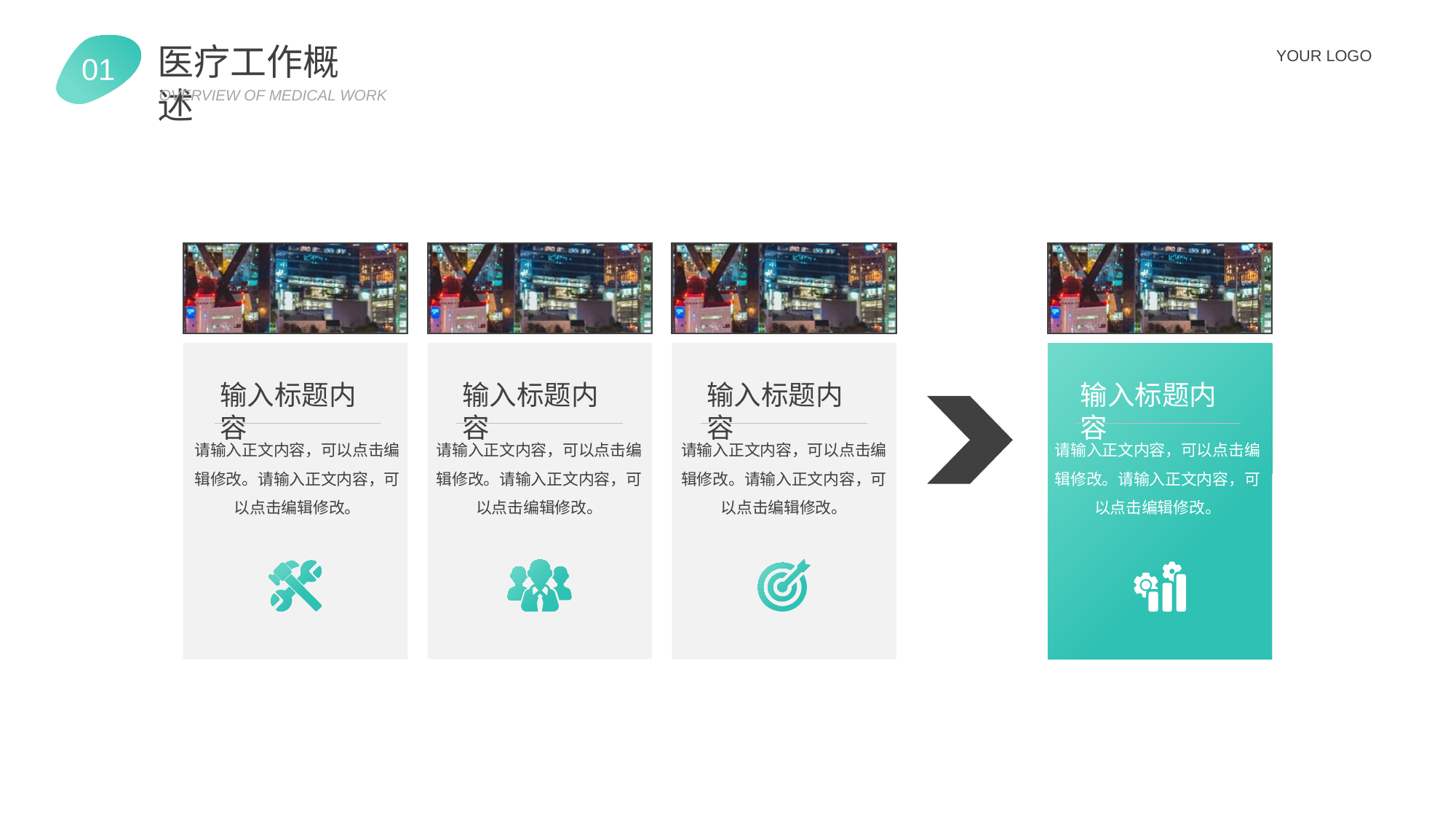

医疗工作概述

01
OVERVIEW OF MEDICAL WORK
YOUR LOGO

输入标题内容
请输入正文内容，可以点击编辑修改。请输入正文内容，可以点击编辑修改。

输入标题内容
请输入正文内容，可以点击编辑修改。请输入正文内容，可以点击编辑修改。

输入标题内容
请输入正文内容，可以点击编辑修改。请输入正文内容，可以点击编辑修改。

输入标题内容
请输入正文内容，可以点击编辑修改。请输入正文内容，可以点击编辑修改。